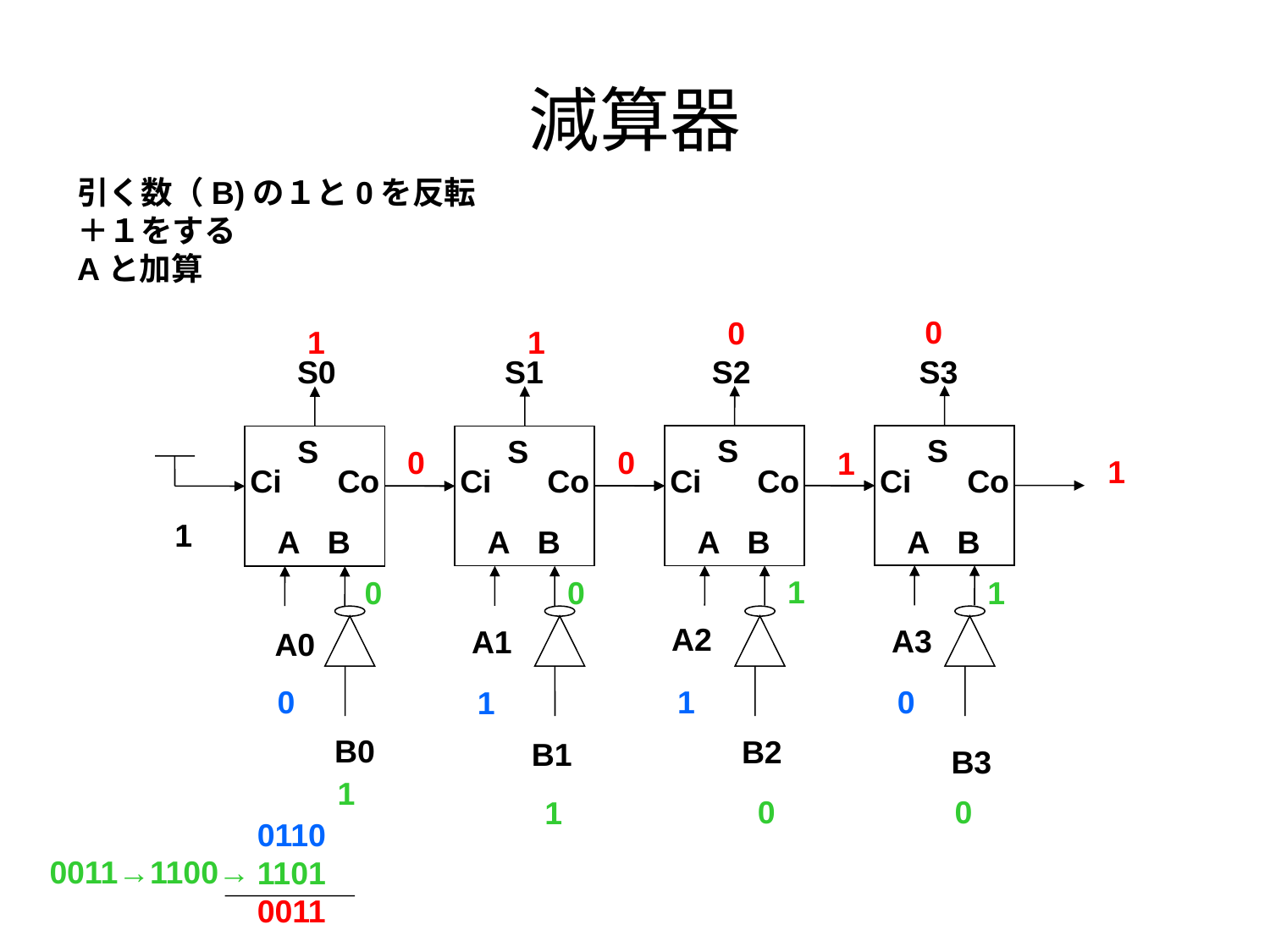

# 減算器
引く数（B)の１と0を反転
＋１をする
Aと加算
0
0
1
1
S0
S1
S2
S3

S

Ci
Co

A
B

S

Ci
Co

A
B

S

Ci
Co

A
B

S

Ci
Co

A
B

0
0
1
1

1
1
0
0
1

A2
A3
A1
A0

0
1
0
1
B0
B2
B1
B3
1
0
0
1
0110
1101
0011
0011→1100→